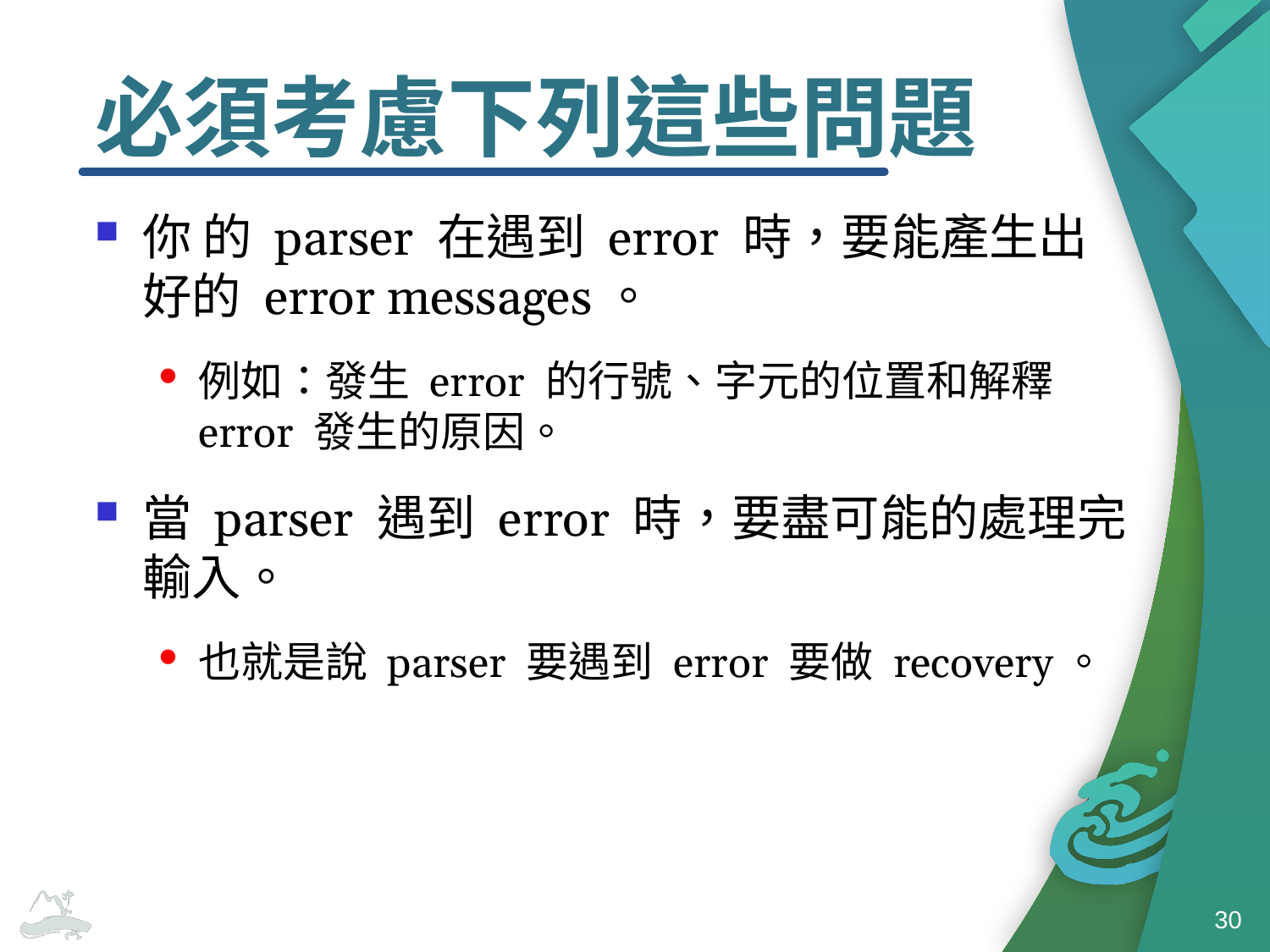

# 必須考慮下列這些問題
你 的 parser 在遇到 error 時，要能產生出好的 error messages。
例如：發生 error 的行號、字元的位置和解釋 error 發生的原因。
當 parser 遇到 error 時，要盡可能的處理完輸入。
也就是說 parser 要遇到 error 要做 recovery。